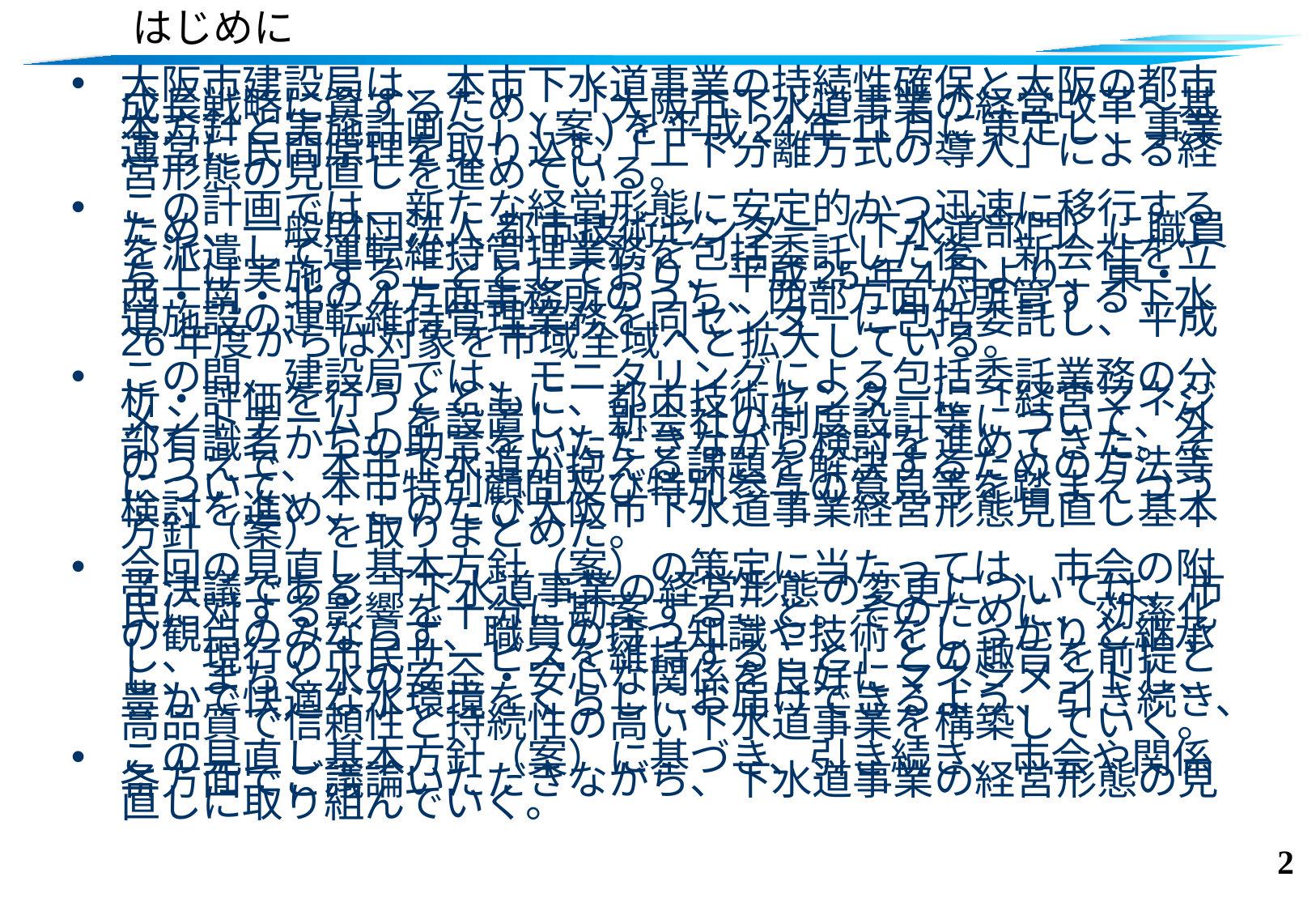

# はじめに
大阪市建設局は、本市下水道事業の持続性確保と大阪の都市成長戦略に資するため、「大阪市下水道事業の経営改革～基本方針と実施計画～」(案)を平成24年11月に策定し、事業運営に民間原理を取り込む「上下分離方式の導入」による経営形態の見直しを進めている。
この計画では、新たな経営形態に安定的かつ迅速に移行するため、一般財団法人 都市技術センター（下水道部門）に職員を派遣して運転維持管理業務を包括委託した後、新会社を立ち上げ実施することとしており、平成25年4月より、東・西・南・北の4方面事務所のうち、西部方面が所管する下水道施設の運転維持管理業務を同センターに包括委託し、平成26年度からは対象を市域全域へと拡大している。
この間、建設局では、モニタリングによる包括委託業務の分析・評価を行うとともに、都市技術センターに「経営マネジメントチーム」を設置し、新会社の制度設計等について、外部有識者からの助言をいただきながら検討を進めてきた。そのうえで、本市下水道が抱える課題を解決するための方法等について、本市特別顧問及び特別参与の意見等を踏まえつつ検討を進め、このたび大阪市下水道事業経営形態見直し基本方針（案）を取りまとめた。
今回の見直し基本方針（案）の策定に当たっては、市会の附帯決議である 「下水道事業の経営形態の変更については、市民に対する影響を十分に勘案すること。そのために、効率化の観点のみならず、職員の持つ知識や技術をしっかりと継承し、現行の市民サービスを維持すること」との趣旨を前提とし、まちと水の安全・安心な関係を良好にマネジメントし、豊かで快適な水環境をくらしにお届けできるよう、引き続き、高品質で信頼性と持続性の高い下水道事業を構築していく。
この見直し基本方針（案）に基づき、引き続き、市会や関係各方面でご議論いただきながら、下水道事業の経営形態の見直しに取り組んでいく。
2